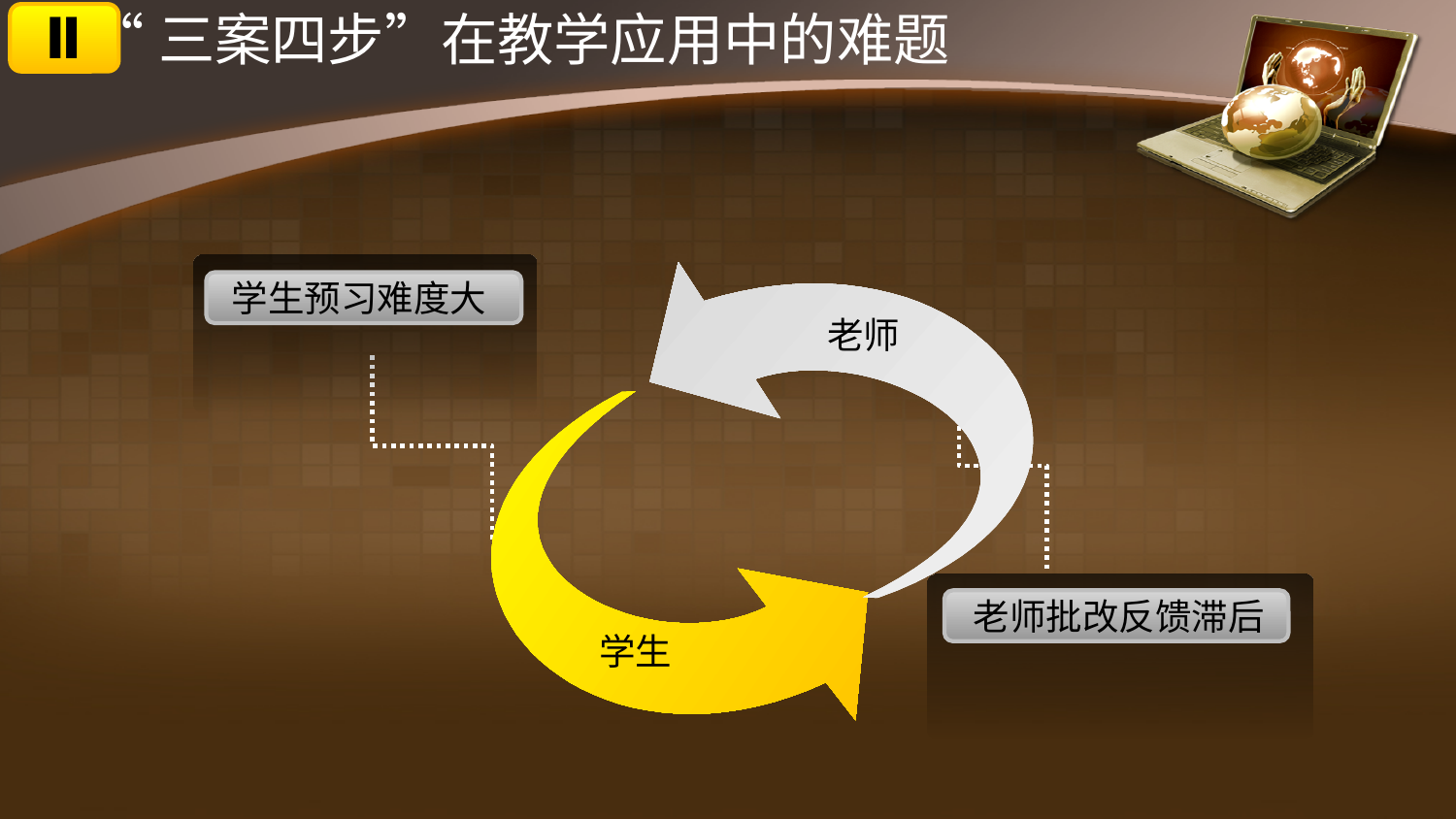

Ⅱ
““三案四步”在教学应用中的难题

老师

学生

学生预习难度大

老师批改反馈滞后